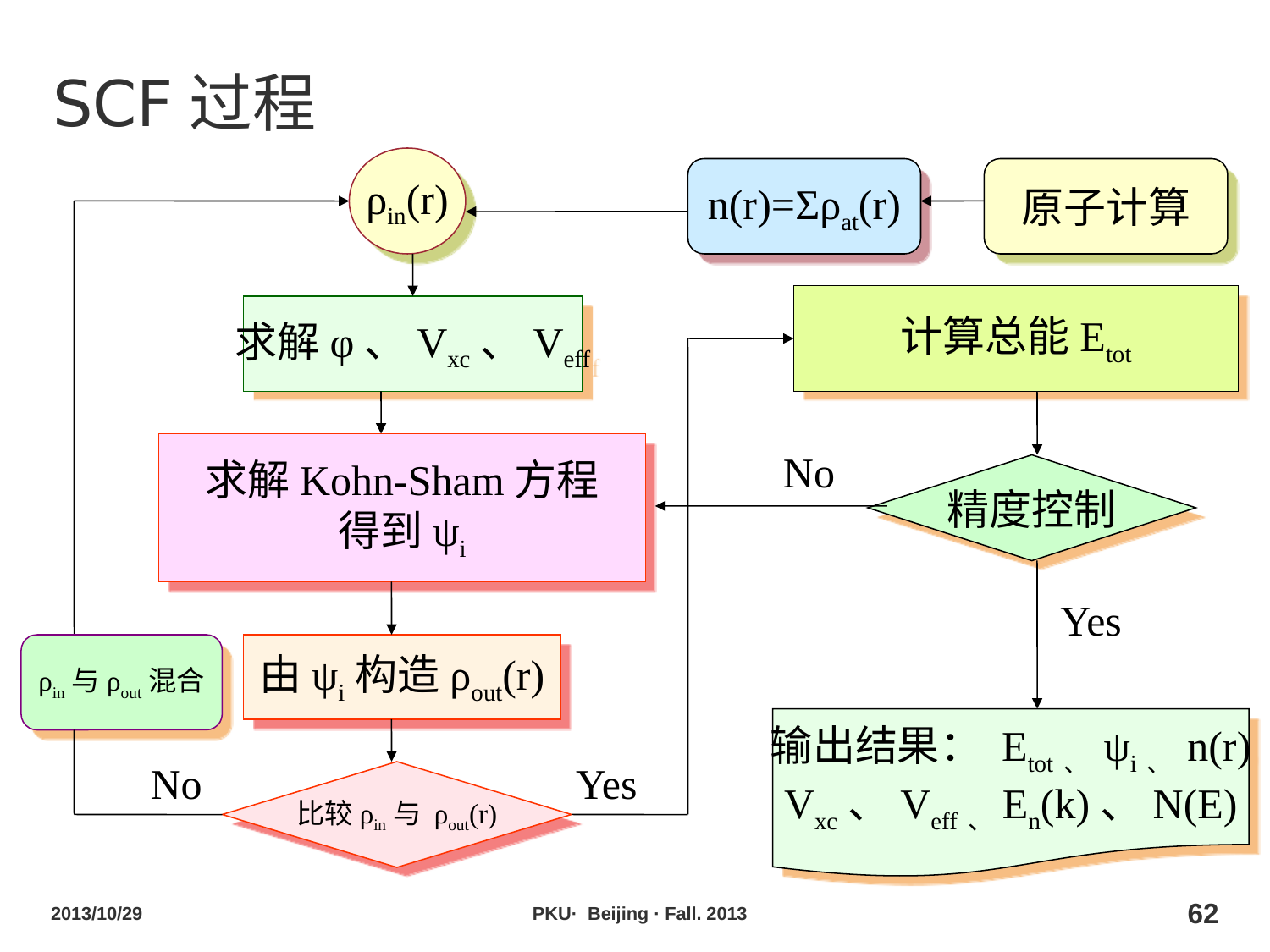

# SCF过程
ρin(r)
n(r)=Σρat(r)
原子计算

计算总能Etot
求解φ、Vxc、Veff

求解Kohn-Sham方程
得到ψi
No
精度控制

Yes
ρin与ρout混合
由ψi构造ρout(r)
输出结果： Etot、 ψi、 n(r)
Vxc、Veff、En(k)、N(E)

No
Yes
比较ρin与 ρout(r)

2013/10/29
PKU·  Beijing · Fall. 2013
62